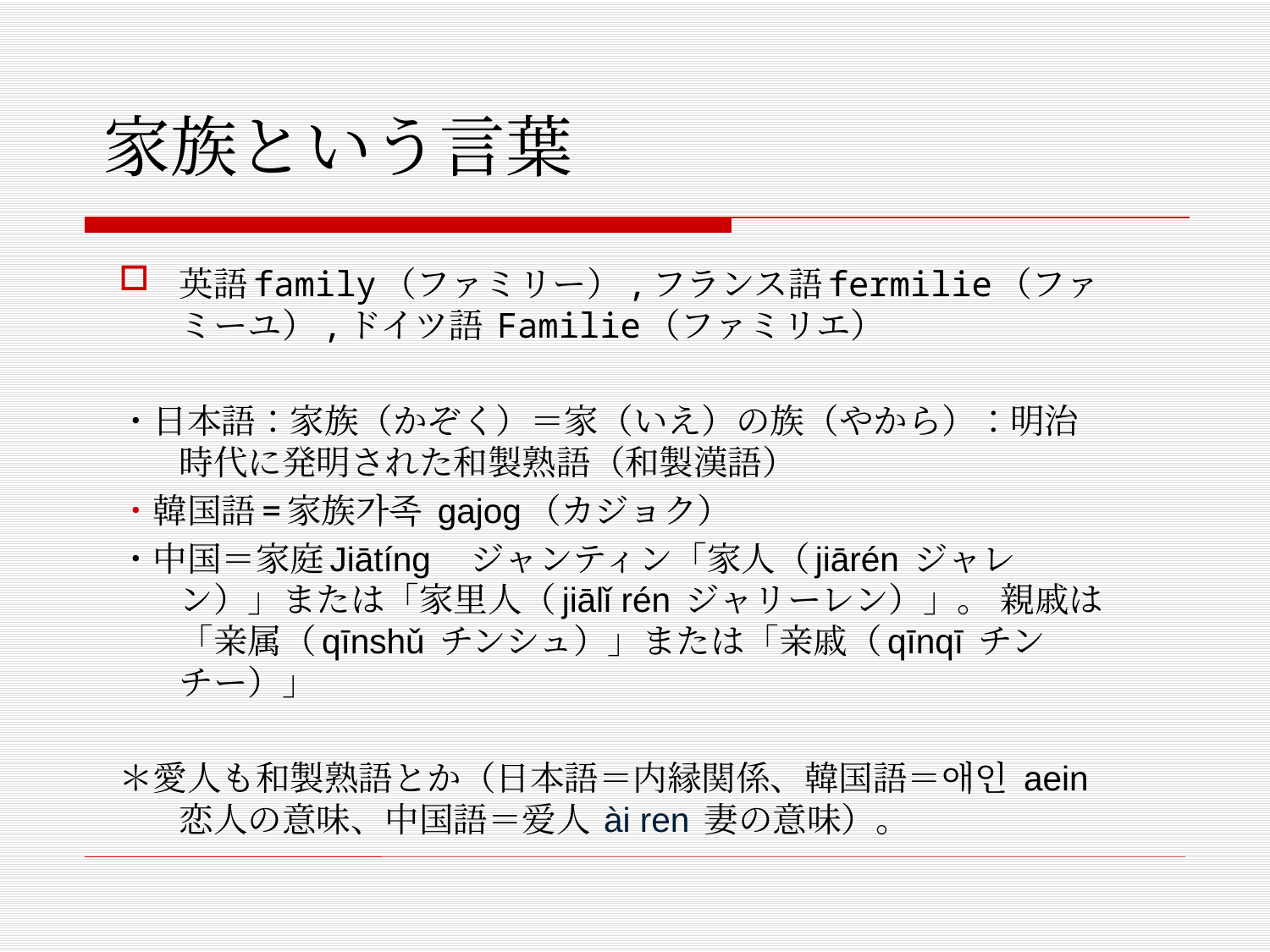

# 家族という言葉
英語family（ファミリー）,フランス語fermilie（ファミーユ）,ドイツ語 Familie（ファミリエ）

・日本語：家族（かぞく）＝家（いえ）の族（やから）：明治時代に発明された和製熟語（和製漢語）
・韓国語=家族가족 gajog（カジョク）
・中国＝家庭Jiātíng　ジャンティン「家人（jiārén ジャレン）」または「家里人（jiālǐ rén ジャリーレン）」。 親戚は「亲属（qīnshǔ チンシュ）」または「亲戚（qīnqī チンチー）」

＊愛人も和製熟語とか（日本語＝内縁関係、韓国語＝애인 aein恋人の意味、中国語＝爱人 ài ren 妻の意味）。